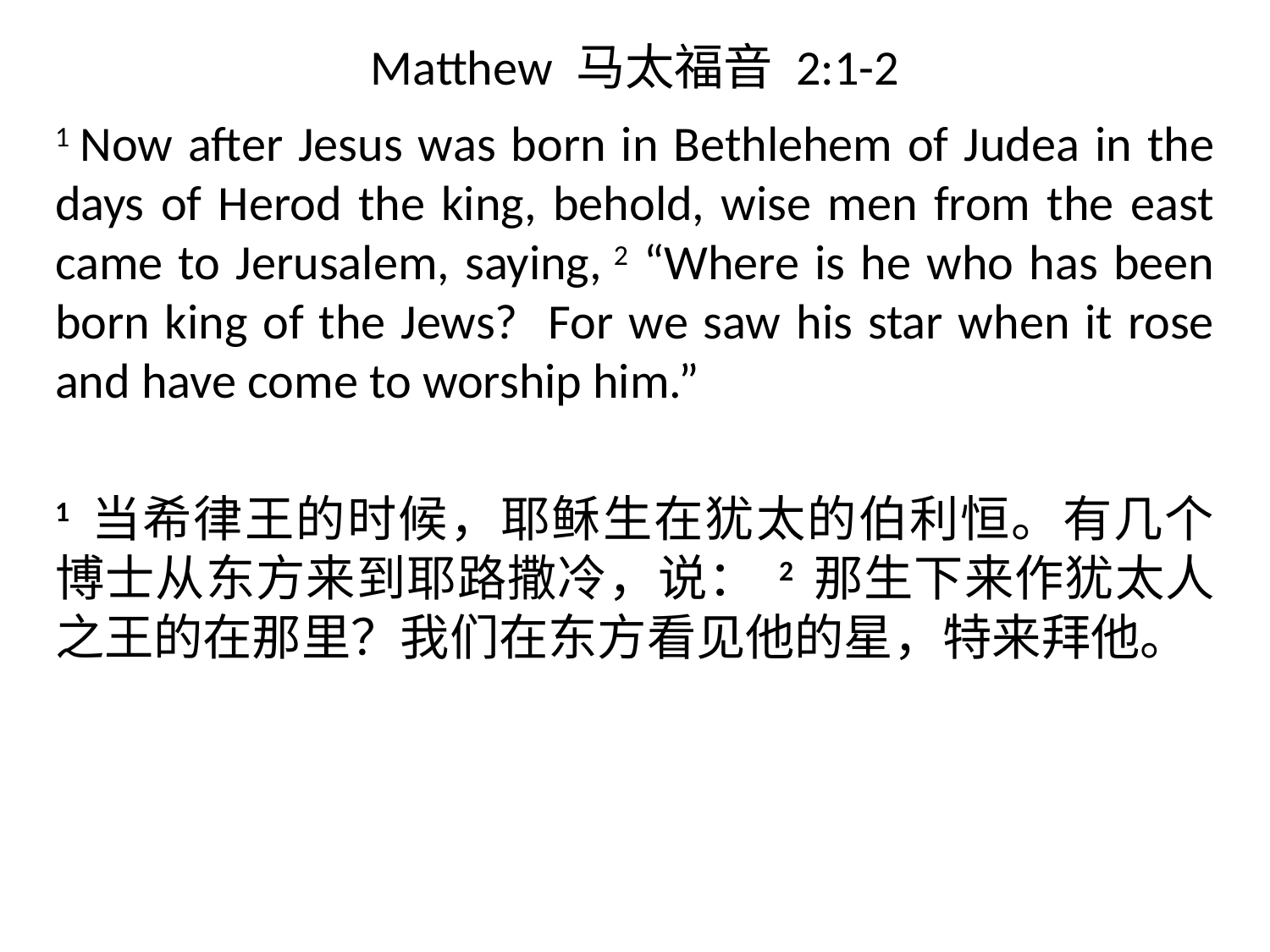

# Matthew 马太福音 2:1-2
1 Now after Jesus was born in Bethlehem of Judea in the days of Herod the king, behold, wise men from the east came to Jerusalem, saying, 2 “Where is he who has been born king of the Jews?  For we saw his star when it rose and have come to worship him.”

1 当希律王的时候，耶稣生在犹太的伯利恒。有几个博士从东方来到耶路撒冷，说： 2 那生下来作犹太人之王的在那里？我们在东方看见他的星，特来拜他。